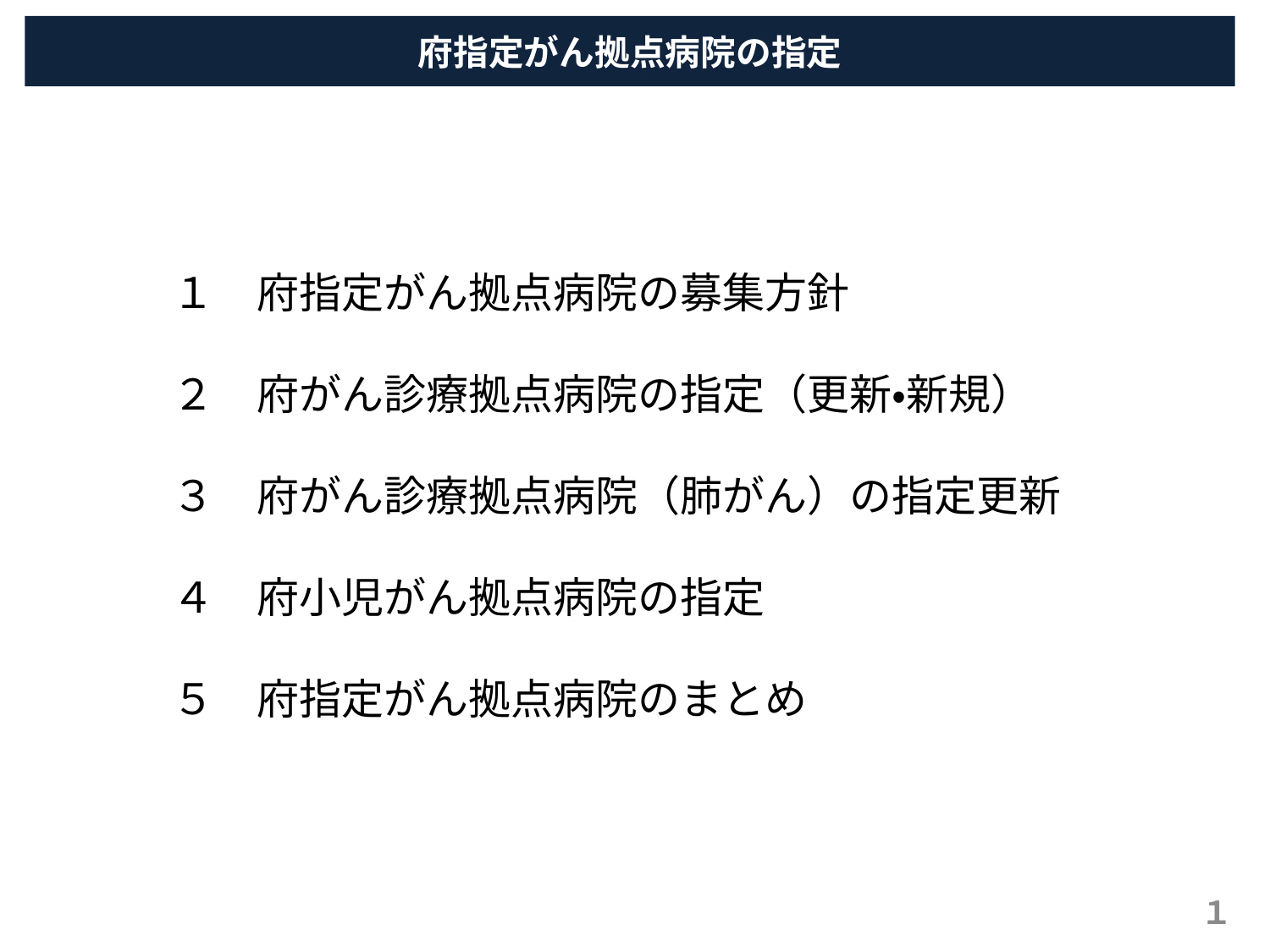

府指定がん拠点病院の指定
１　府指定がん拠点病院の募集方針

２　府がん診療拠点病院の指定（更新・新規）

３　府がん診療拠点病院（肺がん）の指定更新

４　府小児がん拠点病院の指定

５　府指定がん拠点病院のまとめ
１